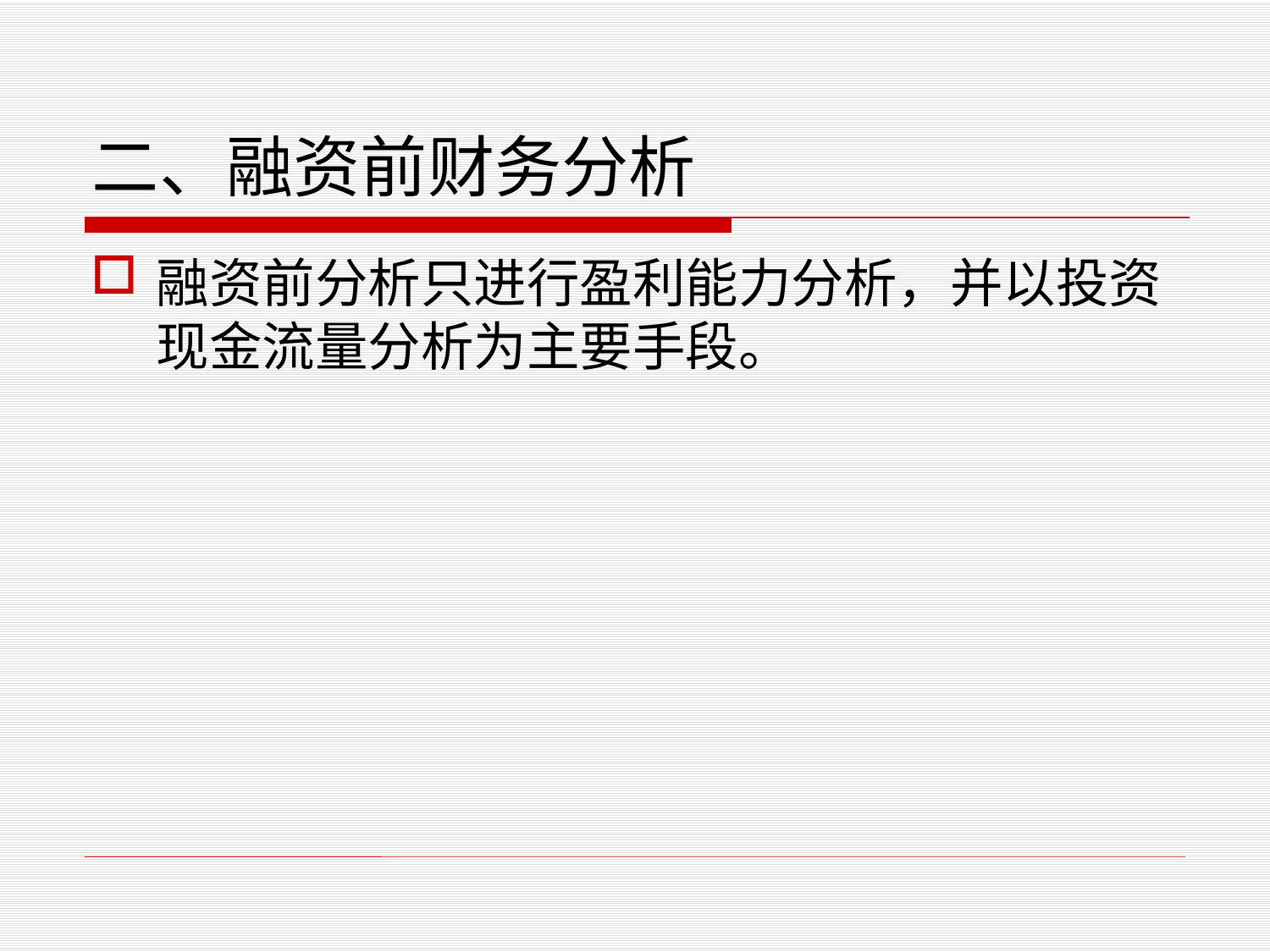

# 二、融资前财务分析
融资前分析只进行盈利能力分析，并以投资现金流量分析为主要手段。